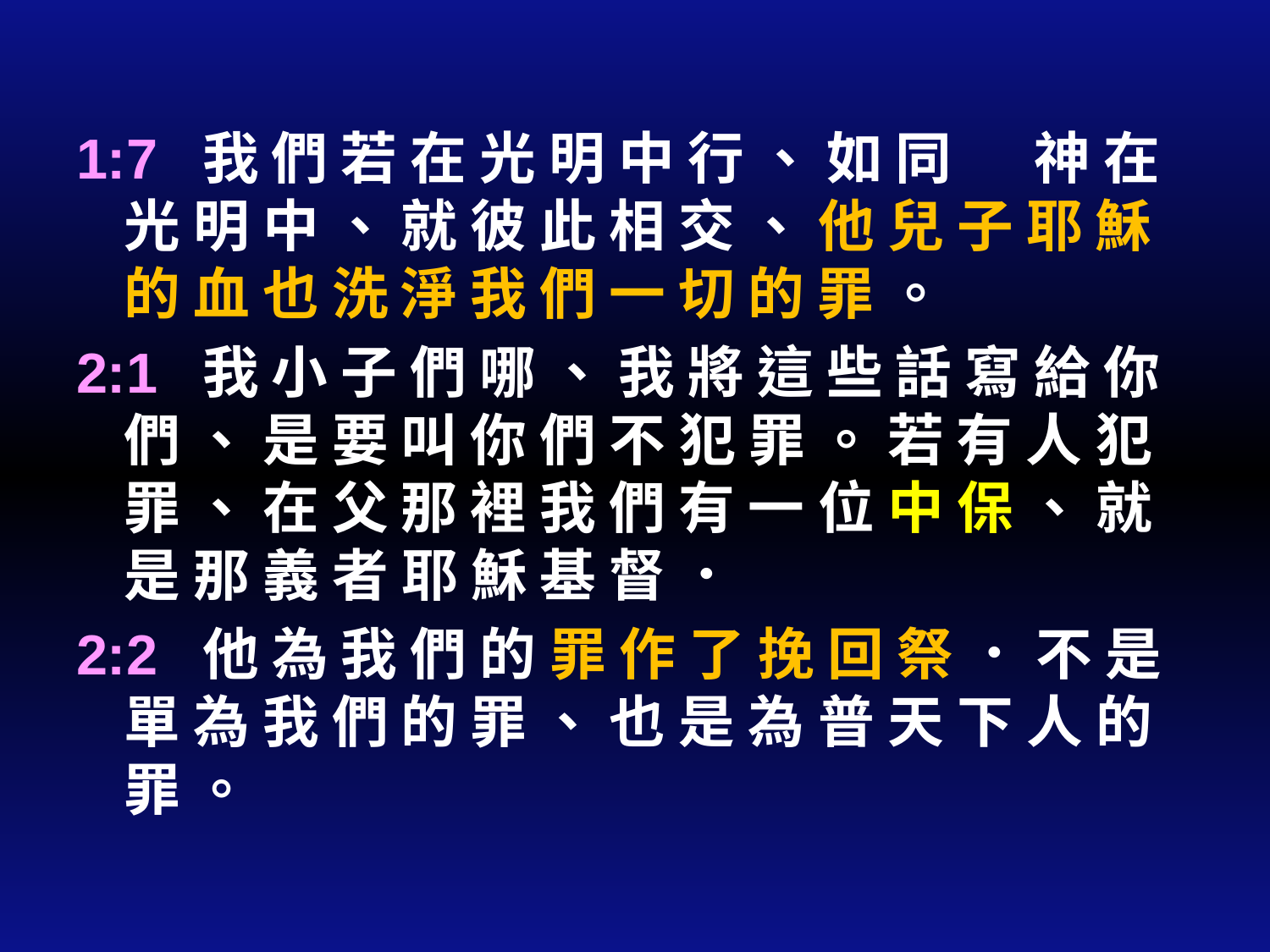

#
1:7  我 們 若 在 光 明 中 行 、 如 同 　 神 在 光 明 中 、 就 彼 此 相 交 、 他 兒 子 耶 穌 的 血 也 洗 淨 我 們 一 切 的 罪 。
2:1  我 小 子 們 哪 、 我 將 這 些 話 寫 給 你 們 、 是 要 叫 你 們 不 犯 罪 。 若 有 人 犯 罪 、 在 父 那 裡 我 們 有 一 位 中 保 、 就 是 那 義 者 耶 穌 基 督 ．
2:2  他 為 我 們 的 罪 作 了 挽 回 祭 ． 不 是 單 為 我 們 的 罪 、 也 是 為 普 天 下 人 的 罪 。